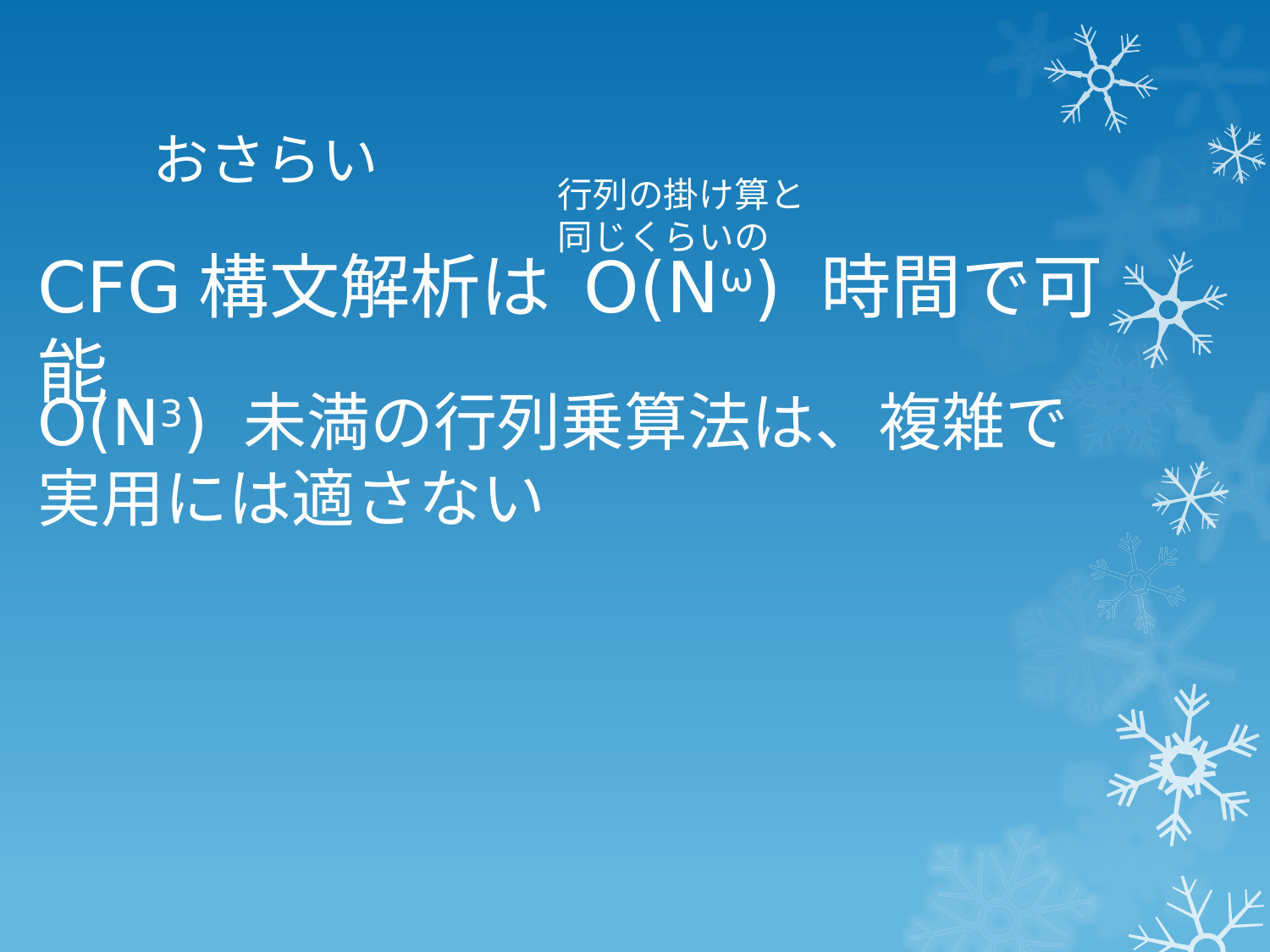

# おさらい
行列の掛け算と
同じくらいの
CFG構文解析は O(Nω) 時間で可能
O(N3) 未満の行列乗算法は、複雑で
実用には適さない